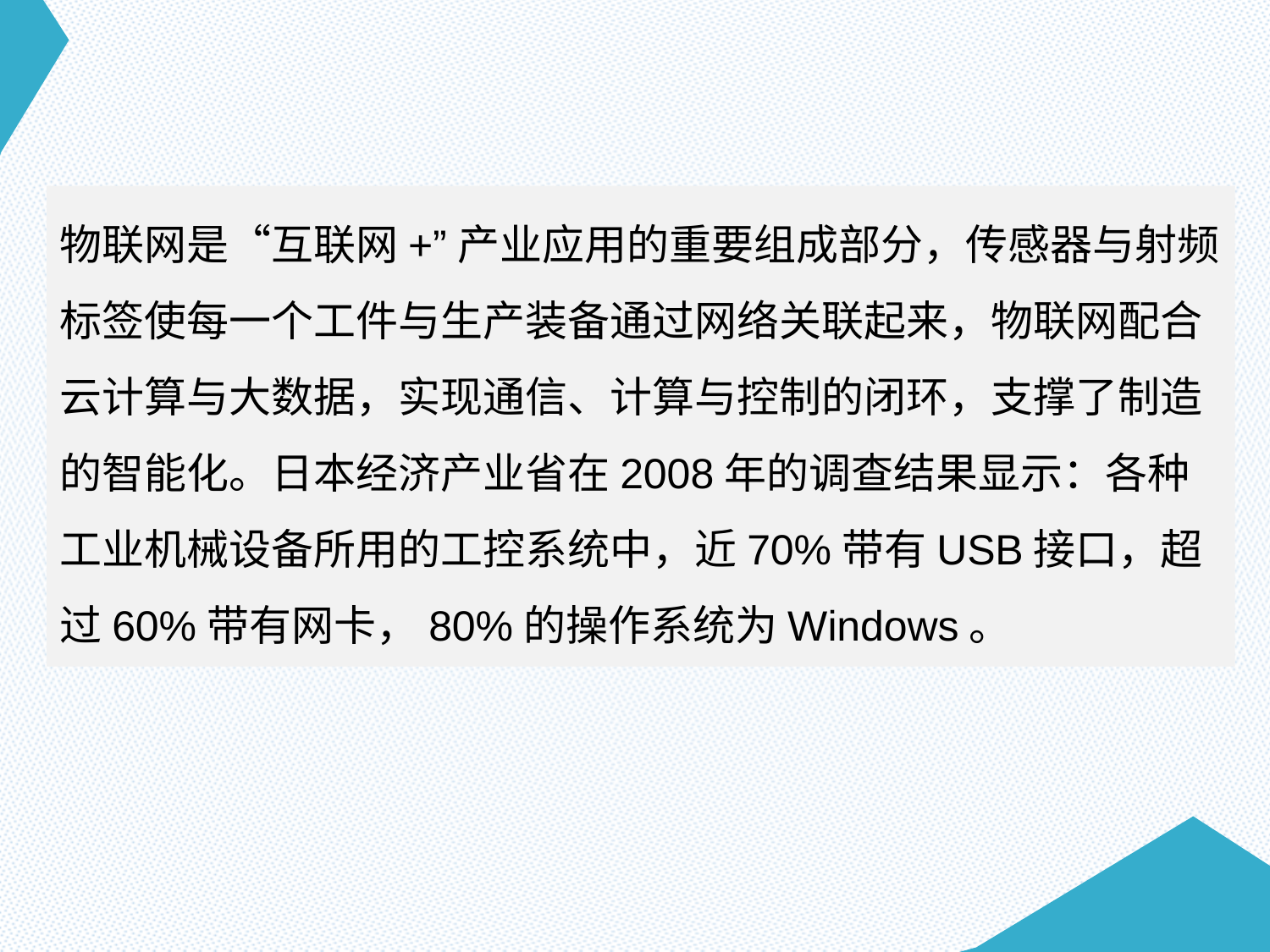

物联网是“互联网+”产业应用的重要组成部分，传感器与射频标签使每一个工件与生产装备通过网络关联起来，物联网配合云计算与大数据，实现通信、计算与控制的闭环，支撑了制造的智能化。日本经济产业省在2008年的调查结果显示：各种工业机械设备所用的工控系统中，近70%带有USB接口，超过60%带有网卡，80%的操作系统为Windows。